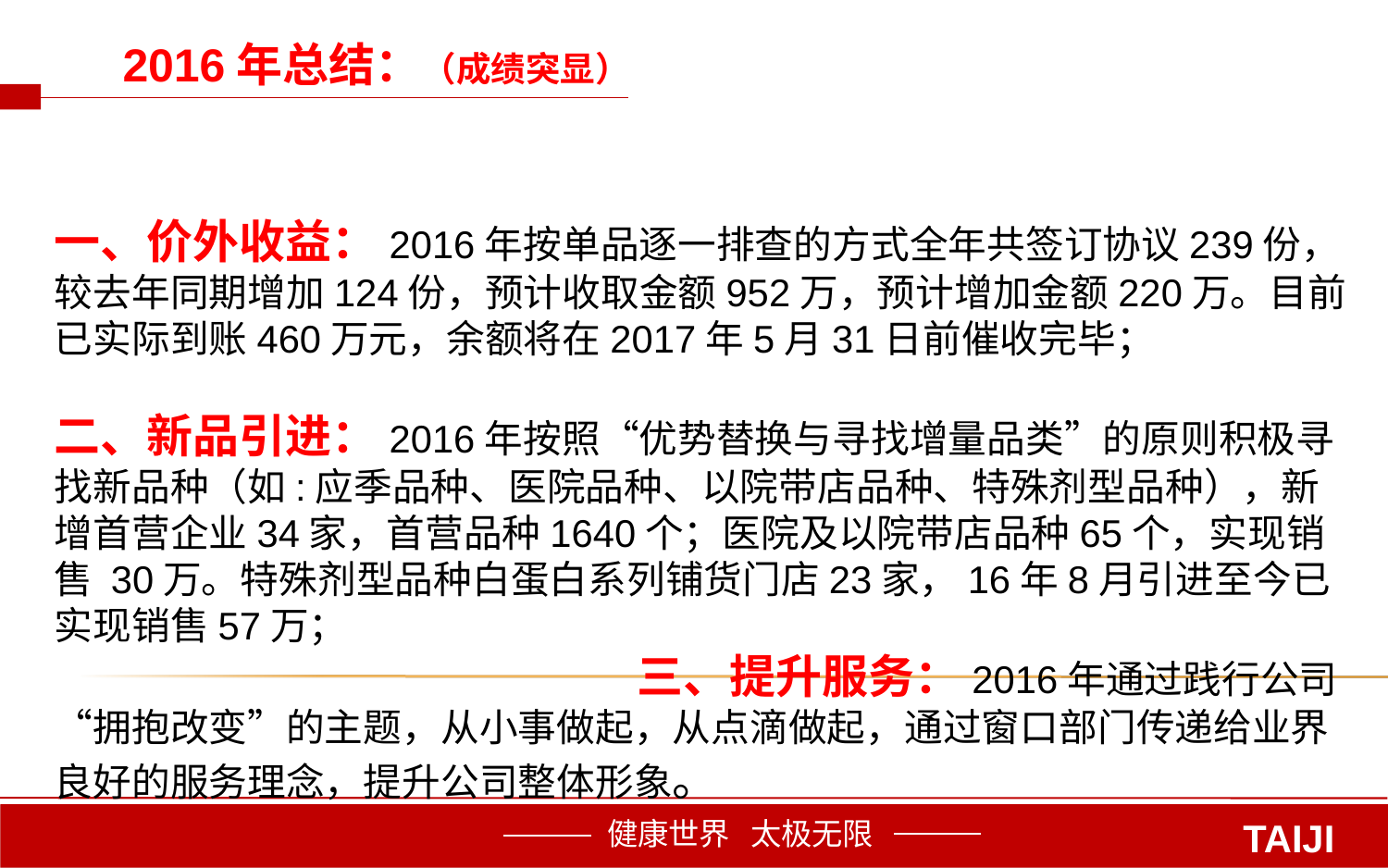

2016年总结：（成绩突显）

一、价外收益：2016年按单品逐一排查的方式全年共签订协议239份，较去年同期增加124份，预计收取金额952万，预计增加金额220万。目前已实际到账460万元，余额将在2017年5月31日前催收完毕；

二、新品引进：2016年按照“优势替换与寻找增量品类”的原则积极寻找新品种（如:应季品种、医院品种、以院带店品种、特殊剂型品种），新增首营企业34家，首营品种1640个；医院及以院带店品种65个，实现销售 30万。特殊剂型品种白蛋白系列铺货门店23家，16年8月引进至今已实现销售57万；
                                                                   三、提升服务：2016年通过践行公司“拥抱改变”的主题，从小事做起，从点滴做起，通过窗口部门传递给业界良好的服务理念，提升公司整体形象。

TAIJI
健康世界   太极无限
健康世界   太极无限